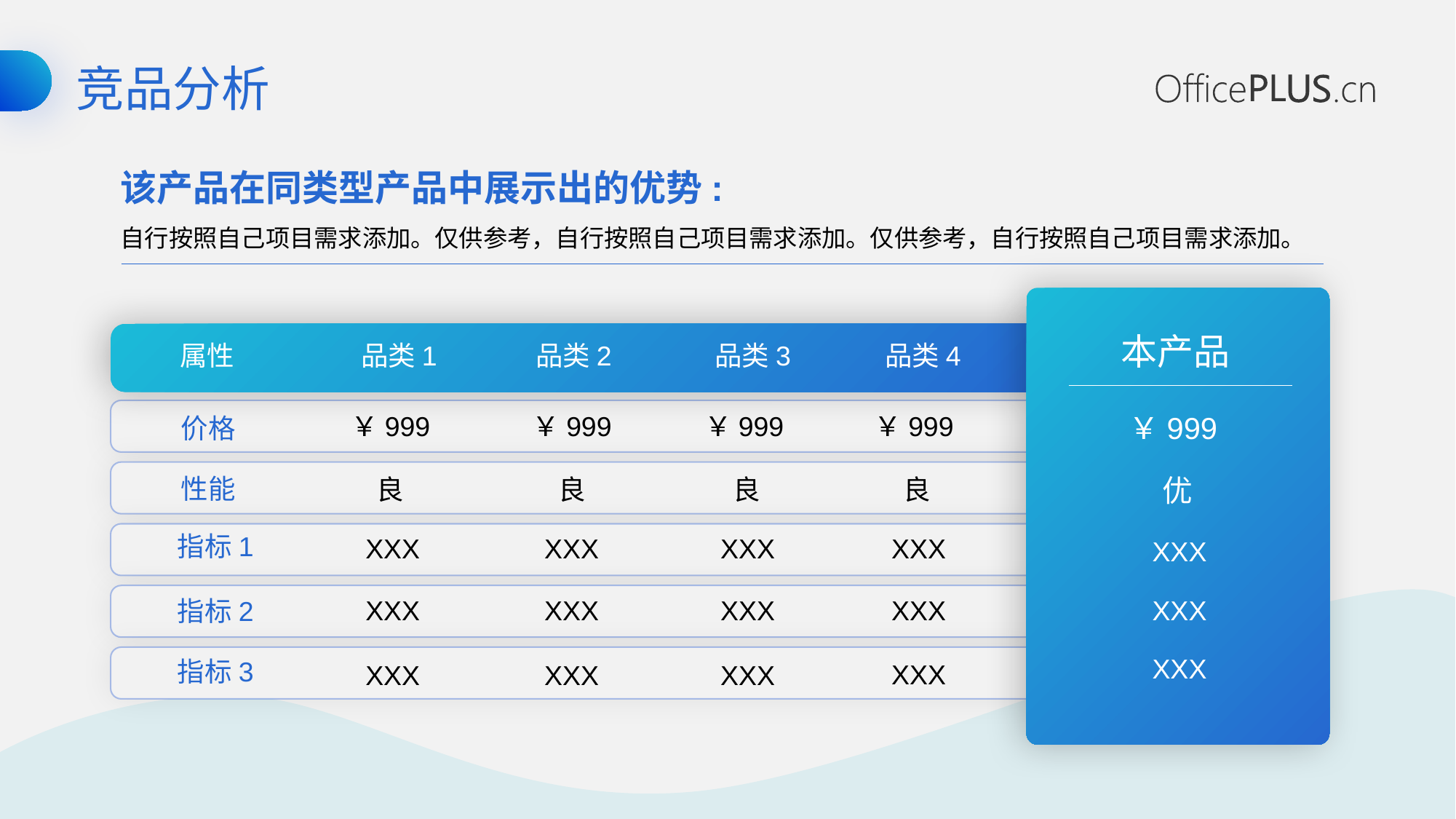

竞品分析
该产品在同类型产品中展示出的优势:
自行按照自己项目需求添加。仅供参考，自行按照自己项目需求添加。仅供参考，自行按照自己项目需求添加。

本产品

属性
品类1
品类2
品类3
品类4

￥999
￥999
￥999
￥999
￥999
价格

优
性能
良
良
良
良

指标1
XXX
XXX
XXX
XXX
XXX

XXX
XXX
XXX
XXX
XXX
指标2

XXX

指标3
XXX
XXX
XXX
XXX